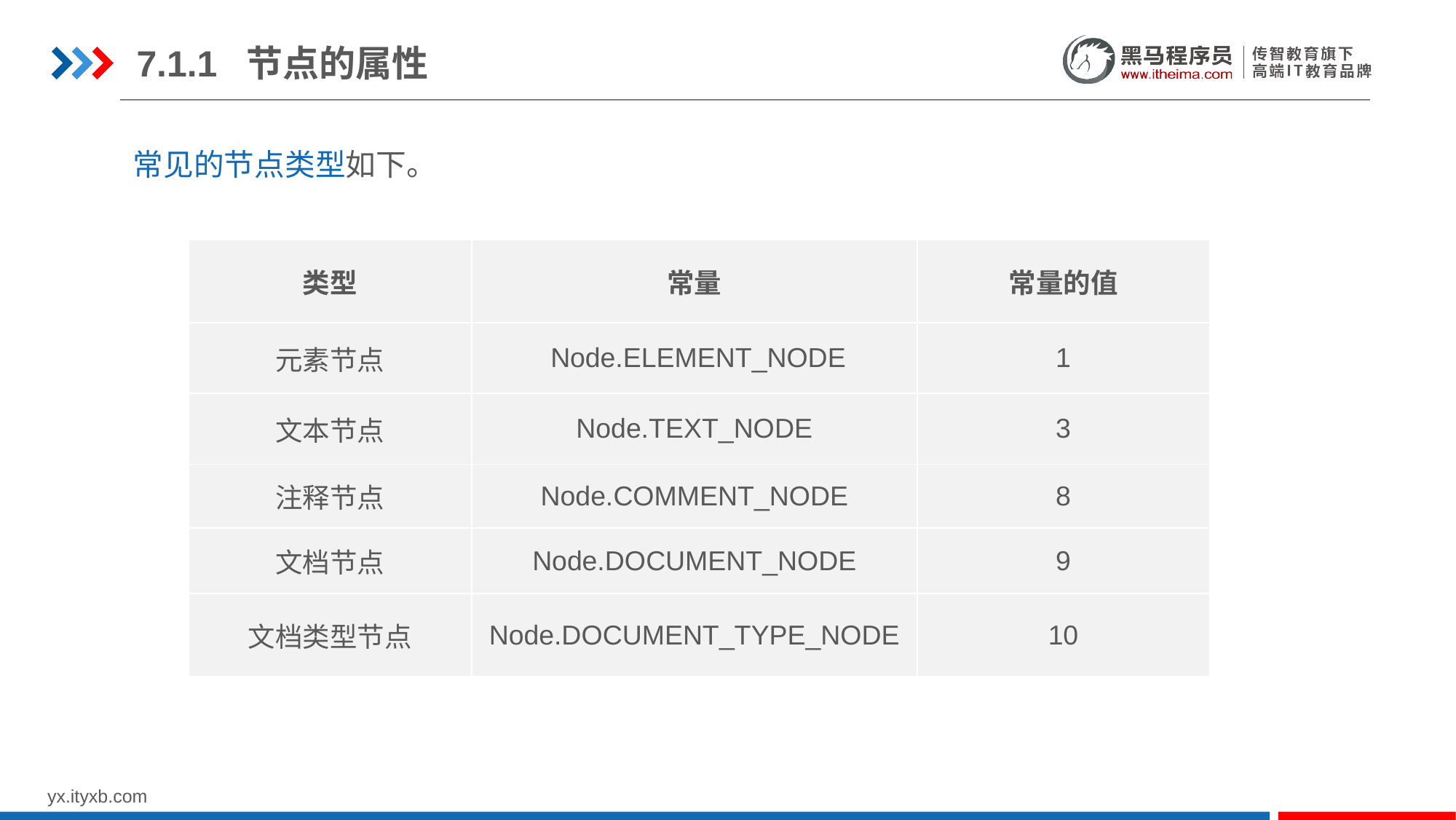

7.1.1  节点的属性
常见的节点类型如下。

| 类型 | 常量 | 常量的值 |
| --- | --- | --- |
| 元素节点 | Node.ELEMENT\_NODE | 1 |
| 文本节点 | Node.TEXT\_NODE | 3 |
| 注释节点 | Node.COMMENT\_NODE | 8 |
| 文档节点 | Node.DOCUMENT\_NODE | 9 |
| 文档类型节点 | Node.DOCUMENT\_TYPE\_NODE | 10 |